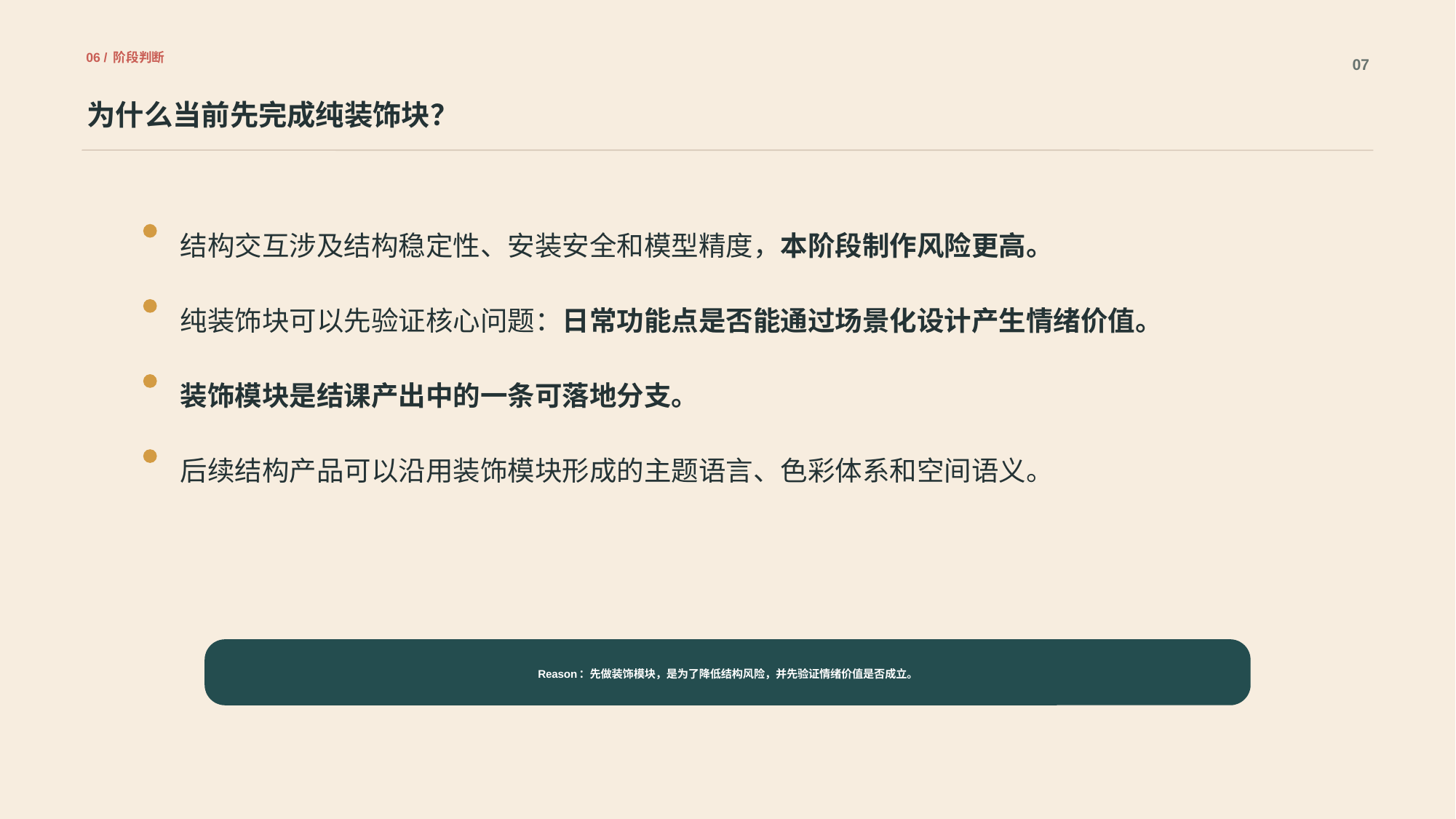

06 / 阶段判断
07
为什么当前先完成纯装饰块？

结构交互涉及结构稳定性、安装安全和模型精度，本阶段制作风险更高。

纯装饰块可以先验证核心问题：日常功能点是否能通过场景化设计产生情绪价值。

装饰模块是结课产出中的一条可落地分支。

后续结构产品可以沿用装饰模块形成的主题语言、色彩体系和空间语义。

Reason：先做装饰模块，是为了降低结构风险，并先验证情绪价值是否成立。